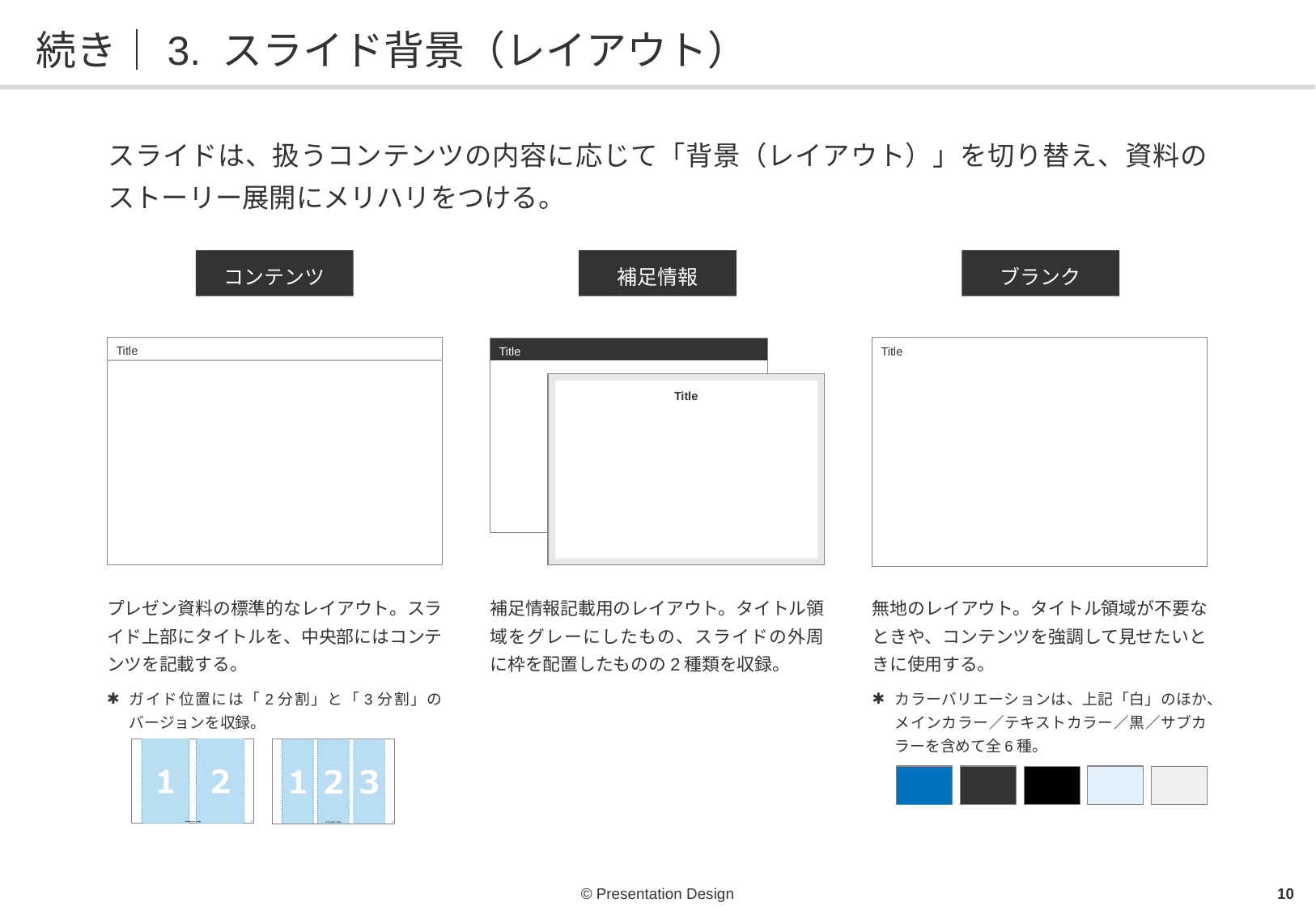

# 続き｜3. スライド背景（レイアウト）
スライドは、扱うコンテンツの内容に応じて「背景（レイアウト）」を切り替え、資料のストーリー展開にメリハリをつける。
コンテンツ
補足情報
ブランク
| Title |
| --- |
|  |
| Title |
| --- |
|  |
| Title |
| --- |
|  |

Title

プレゼン資料の標準的なレイアウト。スライド上部にタイトルを、中央部にはコンテンツを記載する。
ガイド位置には「2分割」と「3分割」のバージョンを収録。
補足情報記載用のレイアウト。タイトル領域をグレーにしたもの、スライドの外周に枠を配置したものの2種類を収録。
無地のレイアウト。タイトル領域が不要なときや、コンテンツを強調して見せたいときに使用する。
カラーバリエーションは、上記「白」のほか、メインカラー／テキストカラー／黒／サブカラーを含めて全6種。

© Presentation Design
10